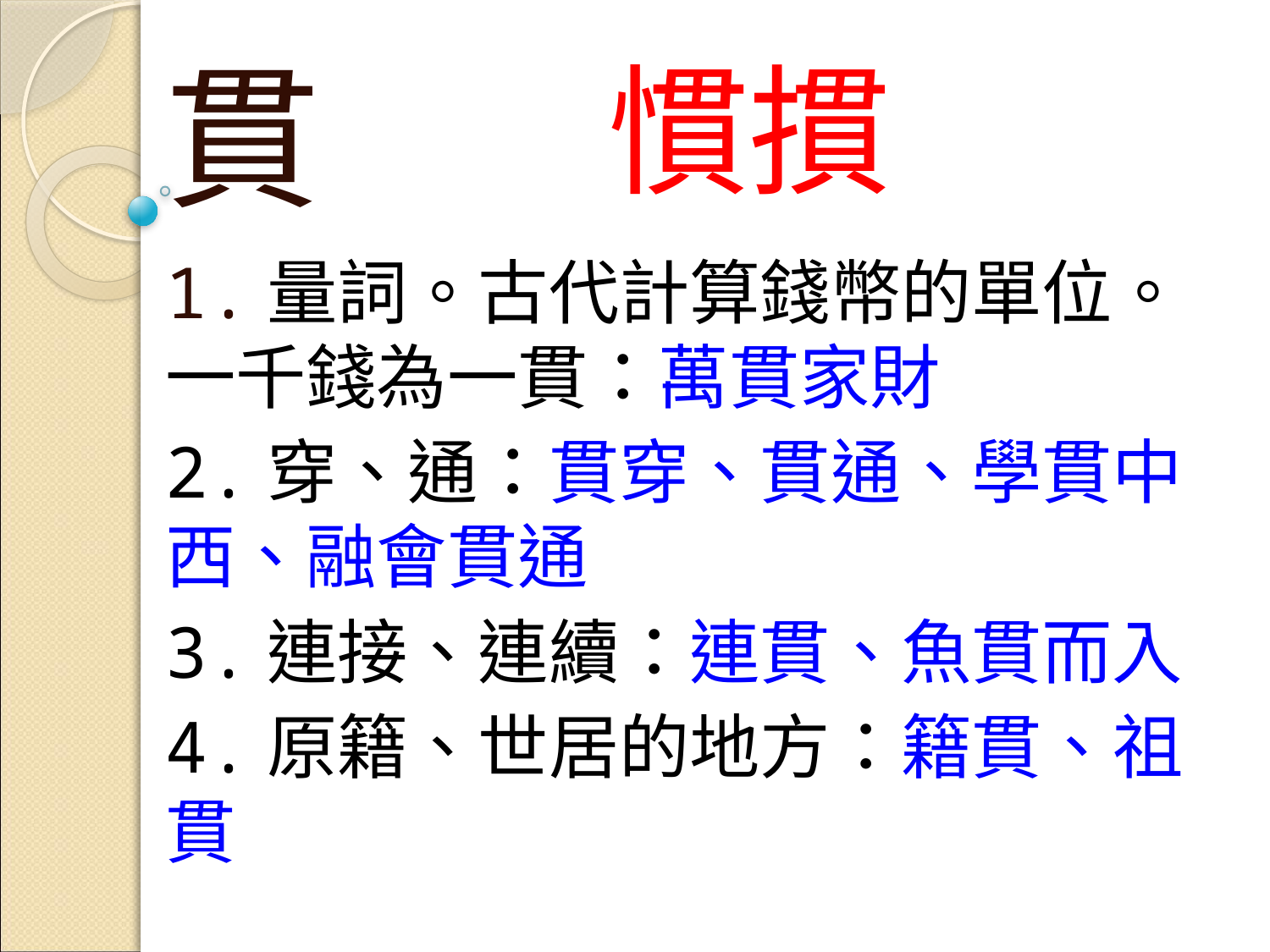

貫
# 慣摜
1.量詞。古代計算錢幣的單位。一千錢為一貫：萬貫家財
2.穿、通：貫穿、貫通、學貫中西、融會貫通
3.連接、連續：連貫、魚貫而入
4.原籍、世居的地方：籍貫、祖貫